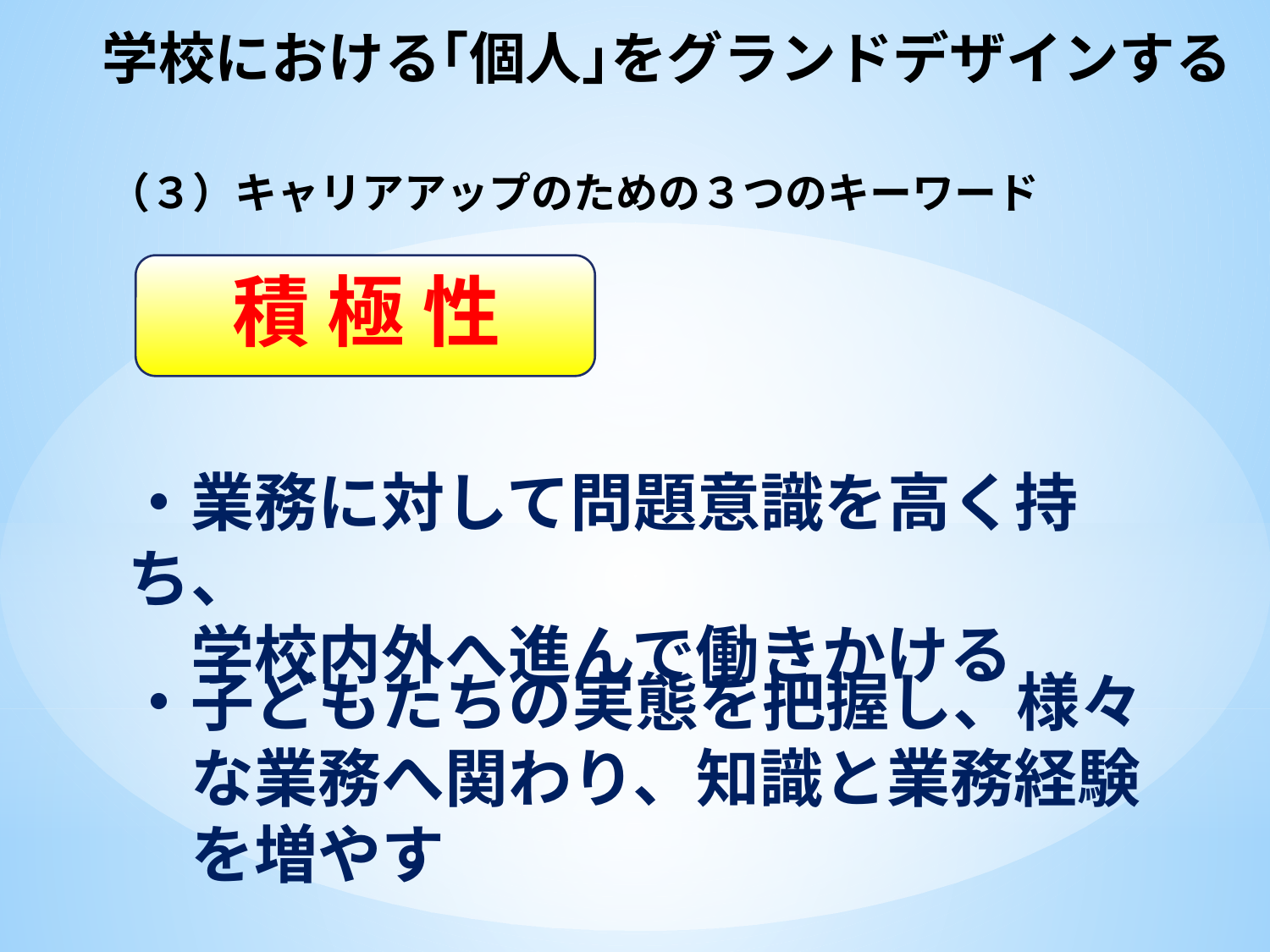

# 学校における｢個人｣をグランドデザインする
（３）キャリアアップのための３つのキーワード

積 極 性
・業務に対して問題意識を高く持ち、
　学校内外へ進んで働きかける
・子どもたちの実態を把握し、様々
　な業務へ関わり、知識と業務経験
　を増やす